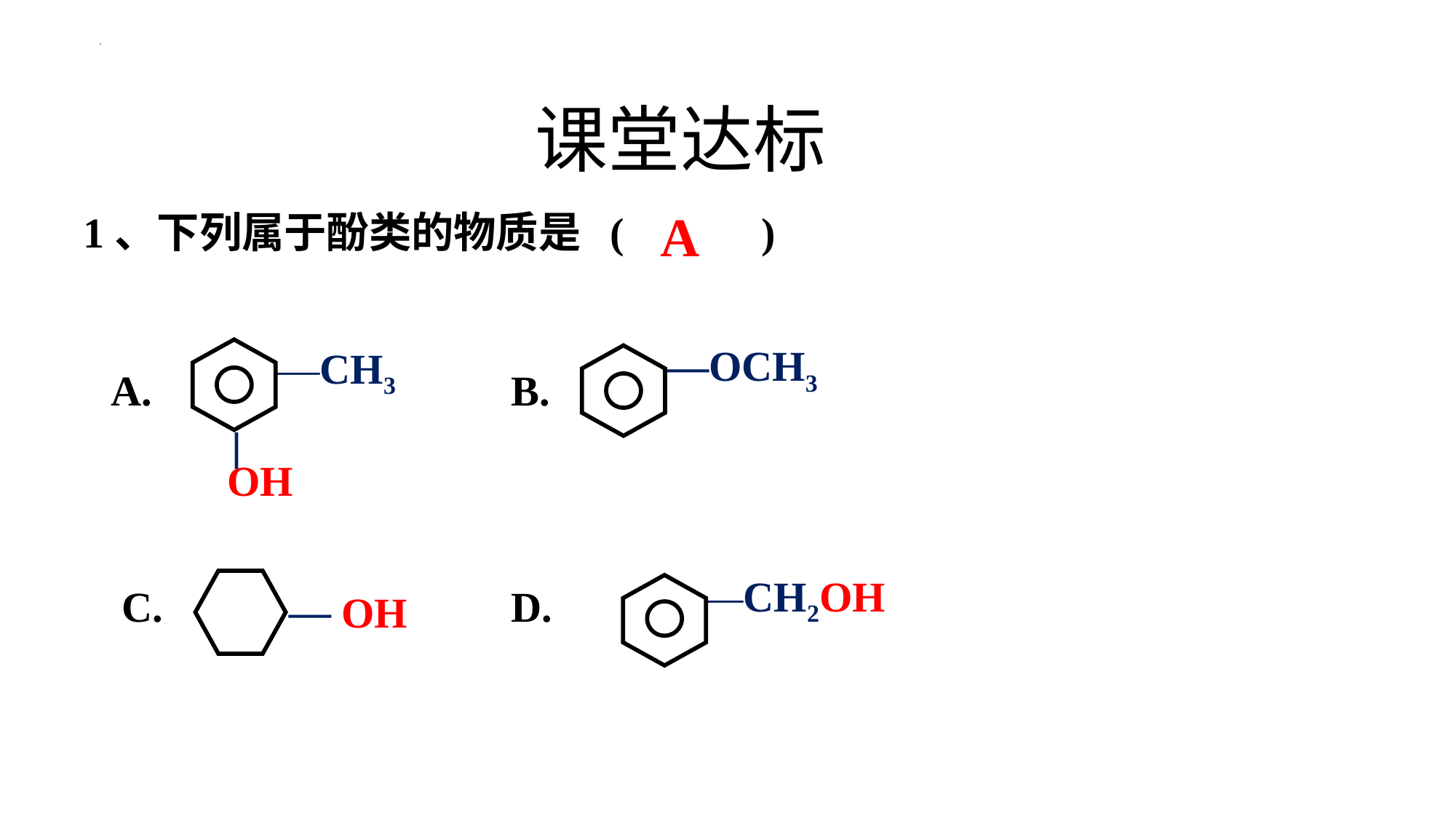

课堂达标
A
1、下列属于酚类的物质是  (             )
—OCH3

—CH3

OH

A.                                  B.

 C.                                 D.
—CH2OH

—

OH